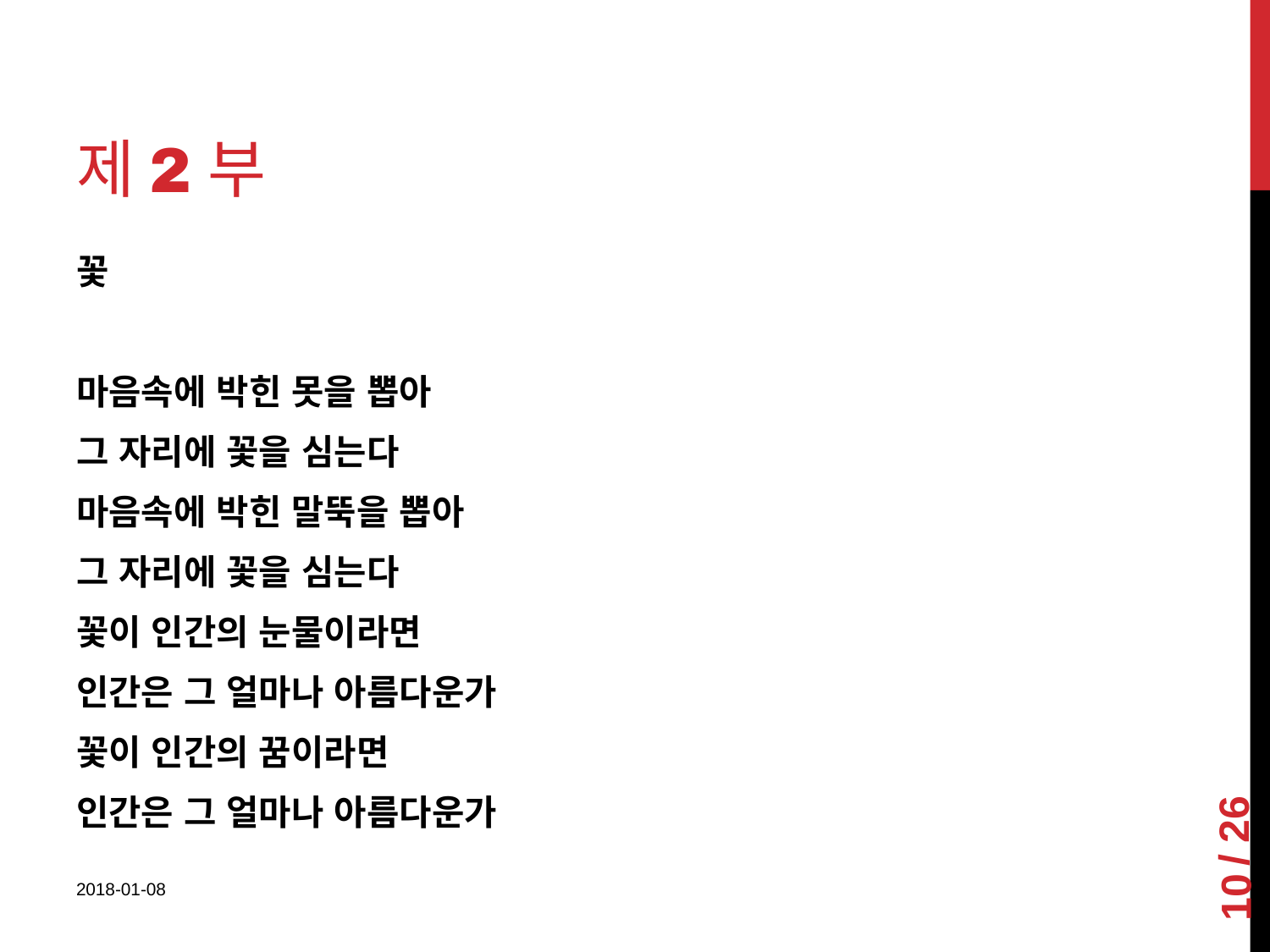

# 제2부
꽃

마음속에 박힌 못을 뽑아
그 자리에 꽃을 심는다
마음속에 박힌 말뚝을 뽑아
그 자리에 꽃을 심는다
꽃이 인간의 눈물이라면
인간은 그 얼마나 아름다운가
꽃이 인간의 꿈이라면
인간은 그 얼마나 아름다운가
10
2018-01-08